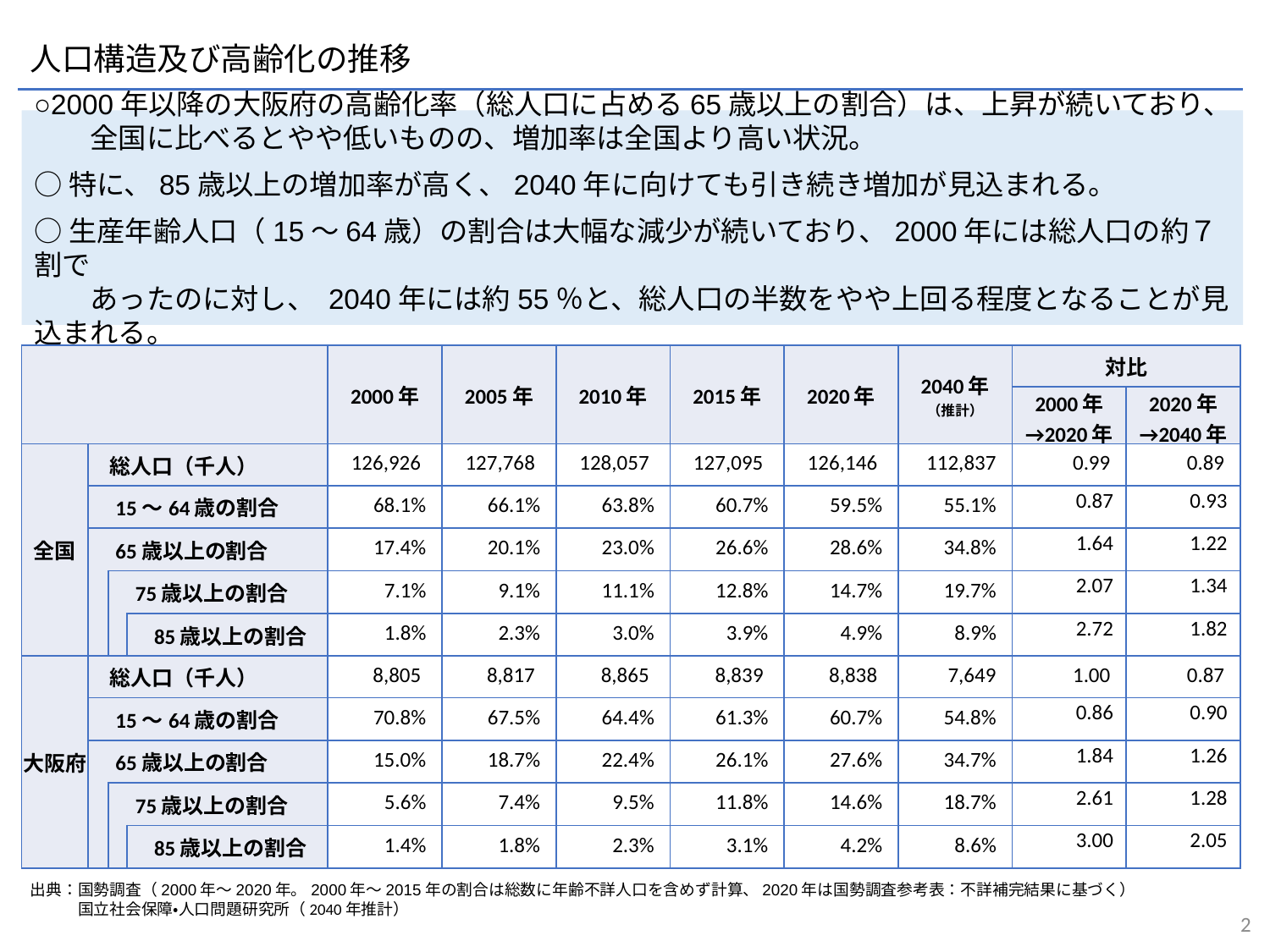

人口構造及び高齢化の推移
○2000年以降の大阪府の高齢化率（総人口に占める65歳以上の割合）は、上昇が続いており、
　　全国に比べるとやや低いものの、増加率は全国より高い状況。

○特に、85歳以上の増加率が高く、2040年に向けても引き続き増加が見込まれる。

○生産年齢人口（15～64歳）の割合は大幅な減少が続いており、2000年には総人口の約７割で
　　あったのに対し、 2040年には約55％と、総人口の半数をやや上回る程度となることが見込まれる。
|  |  |  |  | 2000年 | 2005年 | 2010年 | 2015年 | 2020年 | 2040年 （推計） | 対比 |  |
| --- | --- | --- | --- | --- | --- | --- | --- | --- | --- | --- | --- |
|  |  |  |  |  |  |  |  |  |  | 2000年 →2020年 | 2020年 →2040年 |
| 全国 | 総人口（千人） |  |  | 126,926 | 127,768 | 128,057 | 127,095 | 126,146 | 112,837 | 0.99 | 0.89 |
|  | 15～64歳の割合 |  |  | 68.1% | 66.1% | 63.8% | 60.7% | 59.5% | 55.1% | 0.87 | 0.93 |
|  | 65歳以上の割合 |  |  | 17.4% | 20.1% | 23.0% | 26.6% | 28.6% | 34.8% | 1.64 | 1.22 |
|  |  | 75歳以上の割合 |  | 7.1% | 9.1% | 11.1% | 12.8% | 14.7% | 19.7% | 2.07 | 1.34 |
|  |  |  | 85歳以上の割合 | 1.8% | 2.3% | 3.0% | 3.9% | 4.9% | 8.9% | 2.72 | 1.82 |
| 大阪府 | 総人口（千人） |  |  | 8,805 | 8,817 | 8,865 | 8,839 | 8,838 | 7,649 | 1.00 | 0.87 |
|  | 15～64歳の割合 |  |  | 70.8% | 67.5% | 64.4% | 61.3% | 60.7% | 54.8% | 0.86 | 0.90 |
|  | 65歳以上の割合 |  |  | 15.0% | 18.7% | 22.4% | 26.1% | 27.6% | 34.7% | 1.84 | 1.26 |
|  |  | 75歳以上の割合 |  | 5.6% | 7.4% | 9.5% | 11.8% | 14.6% | 18.7% | 2.61 | 1.28 |
|  |  |  | 85歳以上の割合 | 1.4% | 1.8% | 2.3% | 3.1% | 4.2% | 8.6% | 3.00 | 2.05 |
出典：国勢調査（2000年～2020年。2000年～2015年の割合は総数に年齢不詳人口を含めず計算、2020年は国勢調査参考表：不詳補完結果に基づく）
　　　国立社会保障・人口問題研究所（2040年推計）
2